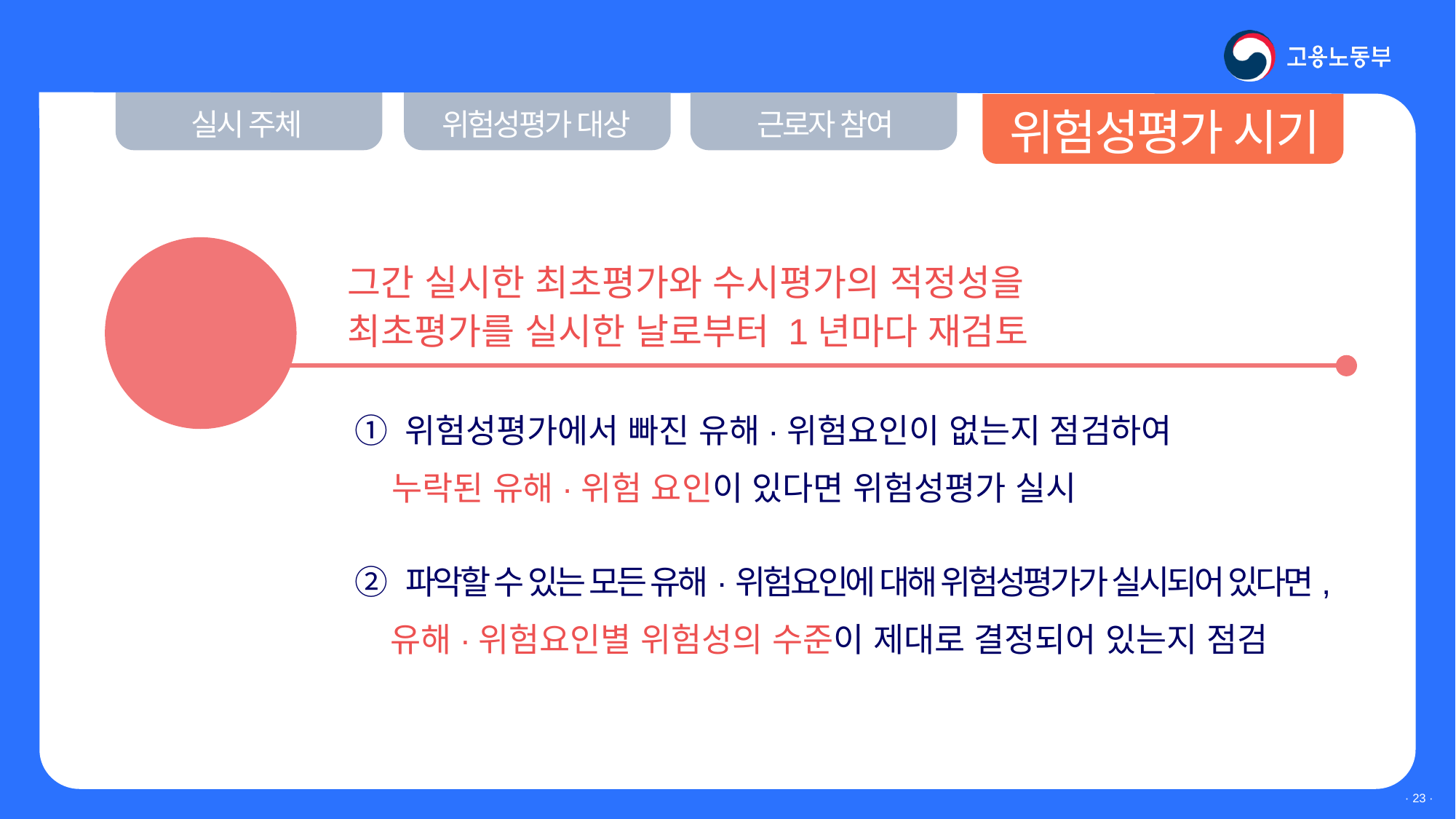

Ⅲ. 위험성평가 실시는 어떻게?

위험성평가 시기
실시 주체
위험성평가 대상
근로자 참여

정기 평가
그간 실시한 최초평가와 수시평가의 적정성을
최초평가를 실시한 날로부터 1년마다 재검토

① 위험성평가에서 빠진 유해·위험요인이 없는지 점검하여
    누락된 유해·위험 요인이 있다면 위험성평가 실시
② 파악할 수 있는 모든 유해·위험요인에 대해 위험성평가가 실시되어 있다면,
   유해·위험요인별 위험성의 수준이 제대로 결정되어 있는지 점검
· 23 ·